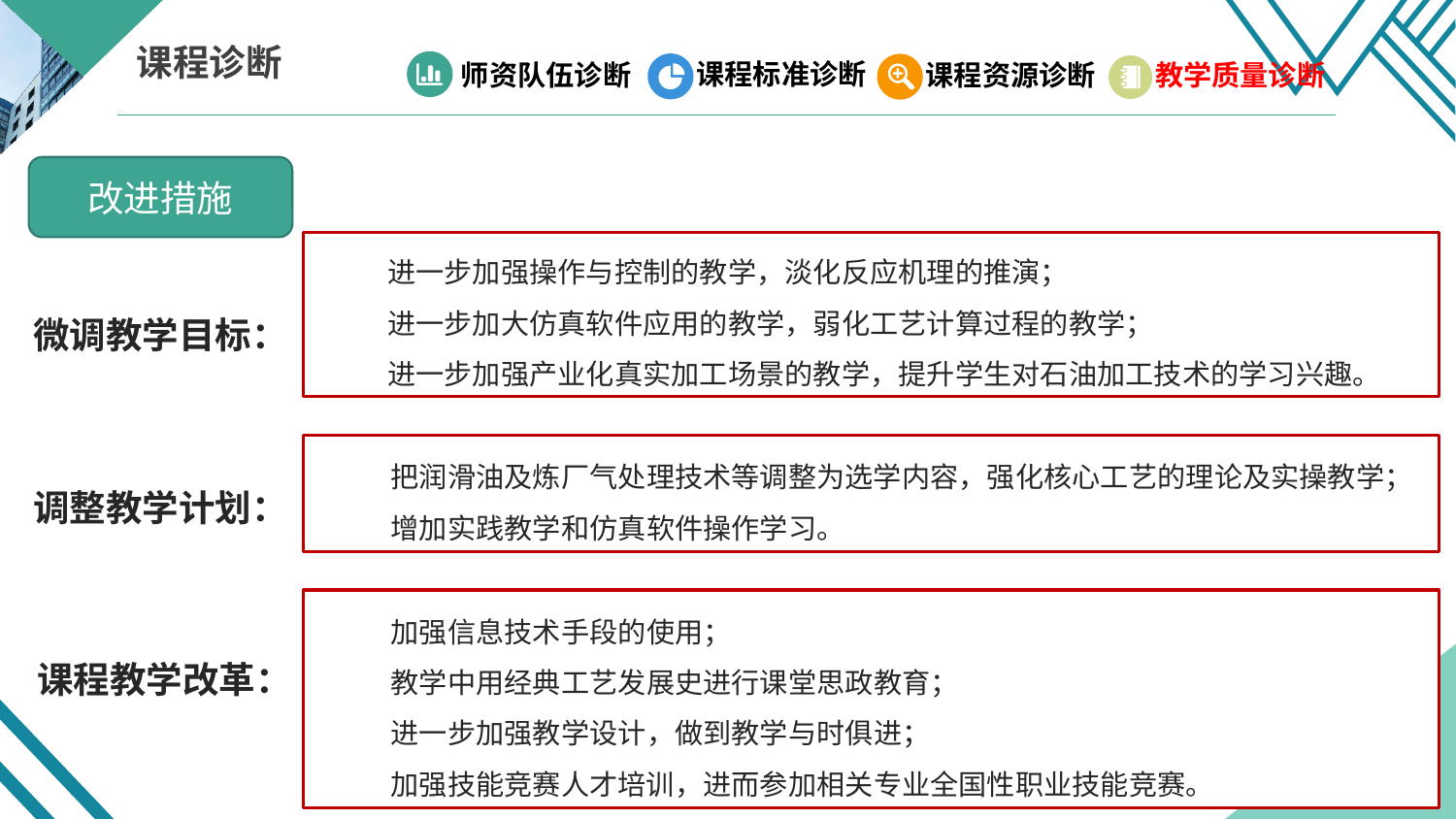

课程诊断
课程标准诊断
师资队伍诊断
课程资源诊断
教学质量诊断

改进措施
进一步加强操作与控制的教学，淡化反应机理的推演；
进一步加大仿真软件应用的教学，弱化工艺计算过程的教学；
进一步加强产业化真实加工场景的教学，提升学生对石油加工技术的学习兴趣。
微调教学目标：
把润滑油及炼厂气处理技术等调整为选学内容，强化核心工艺的理论及实操教学；
增加实践教学和仿真软件操作学习。
调整教学计划：
加强信息技术手段的使用；
教学中用经典工艺发展史进行课堂思政教育；
进一步加强教学设计，做到教学与时俱进；
加强技能竞赛人才培训，进而参加相关专业全国性职业技能竞赛。
课程教学改革：